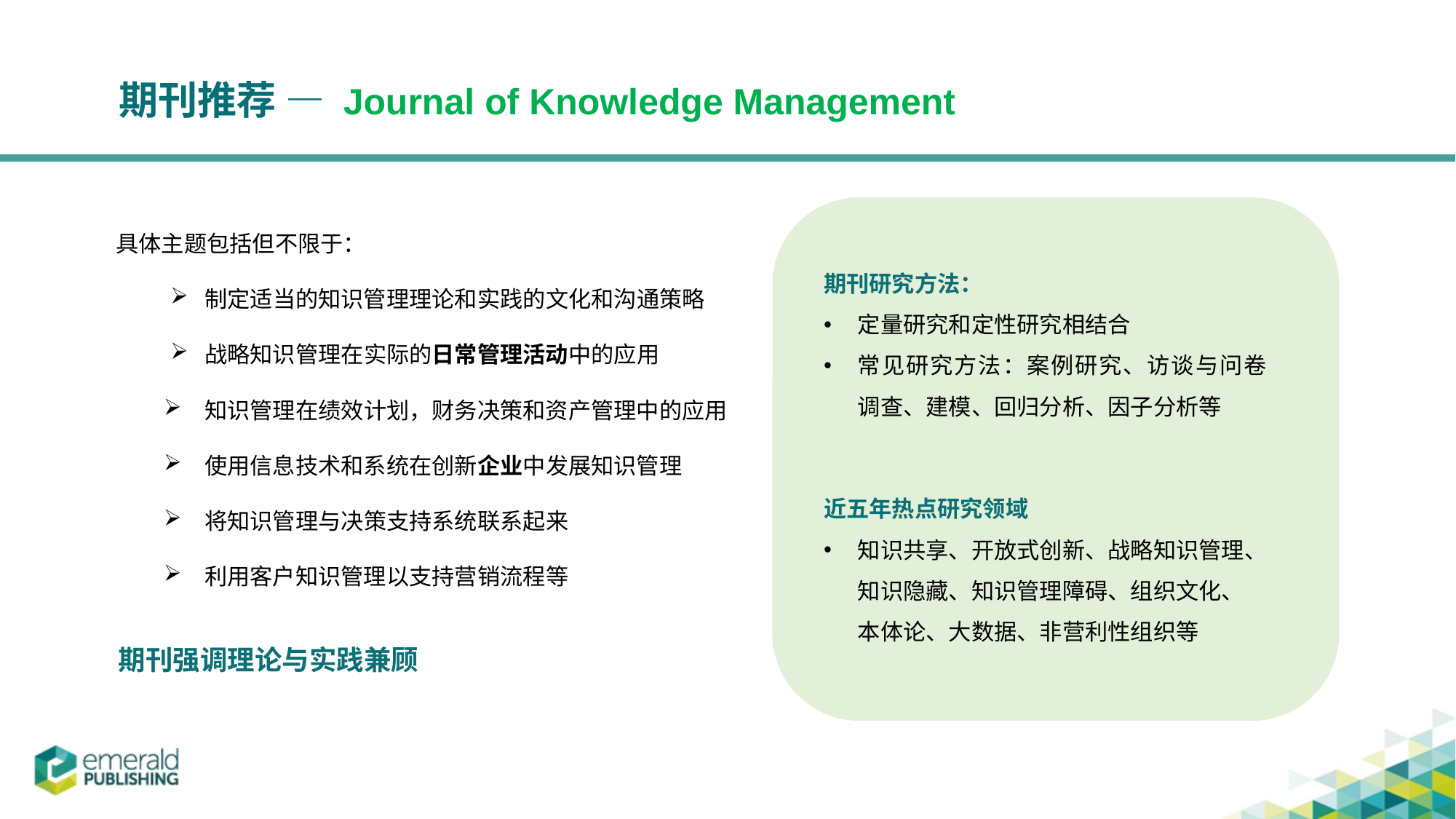

# 期刊推荐 — Journal of Knowledge Management

具体主题包括但不限于：
制定适当的知识管理理论和实践的文化和沟通策略
战略知识管理在实际的日常管理活动中的应用
知识管理在绩效计划，财务决策和资产管理中的应用
使用信息技术和系统在创新企业中发展知识管理
将知识管理与决策支持系统联系起来
利用客户知识管理以支持营销流程等

期刊研究方法：
定量研究和定性研究相结合
常见研究方法：案例研究、访谈与问卷调查、建模、回归分析、因子分析等
近五年热点研究领域
知识共享、开放式创新、战略知识管理、知识隐藏、知识管理障碍、组织文化、本体论、大数据、非营利性组织等
期刊强调理论与实践兼顾